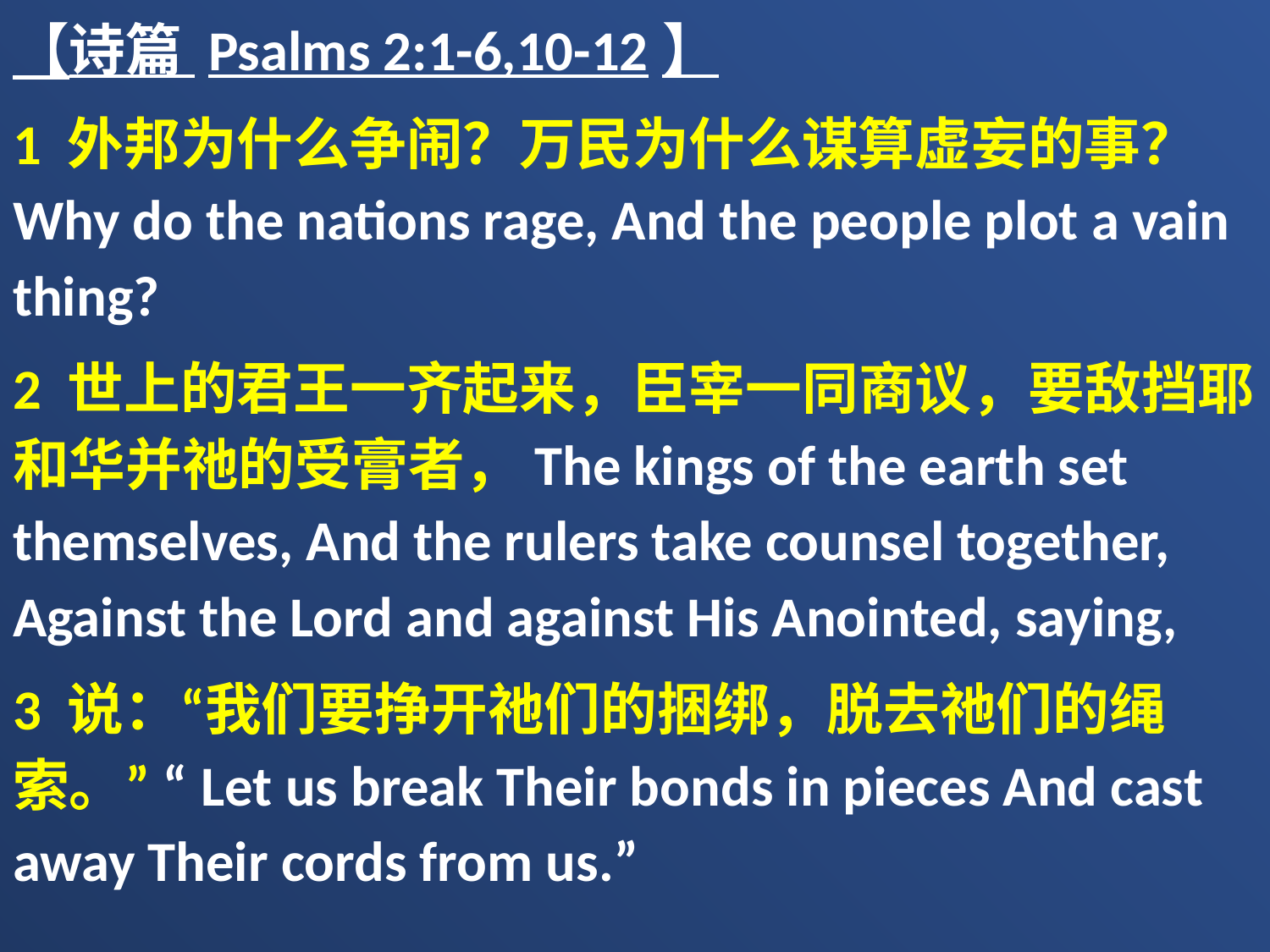

【诗篇 Psalms 2:1-6,10-12】
1 外邦为什么争闹？万民为什么谋算虚妄的事？Why do the nations rage, And the people plot a vain thing?
2 世上的君王一齐起来，臣宰一同商议，要敌挡耶和华并祂的受膏者，The kings of the earth set themselves, And the rulers take counsel together, Against the Lord and against His Anointed, saying,
3 说：“我们要挣开祂们的捆绑，脱去祂们的绳索。” “Let us break Their bonds in pieces And cast away Their cords from us.”